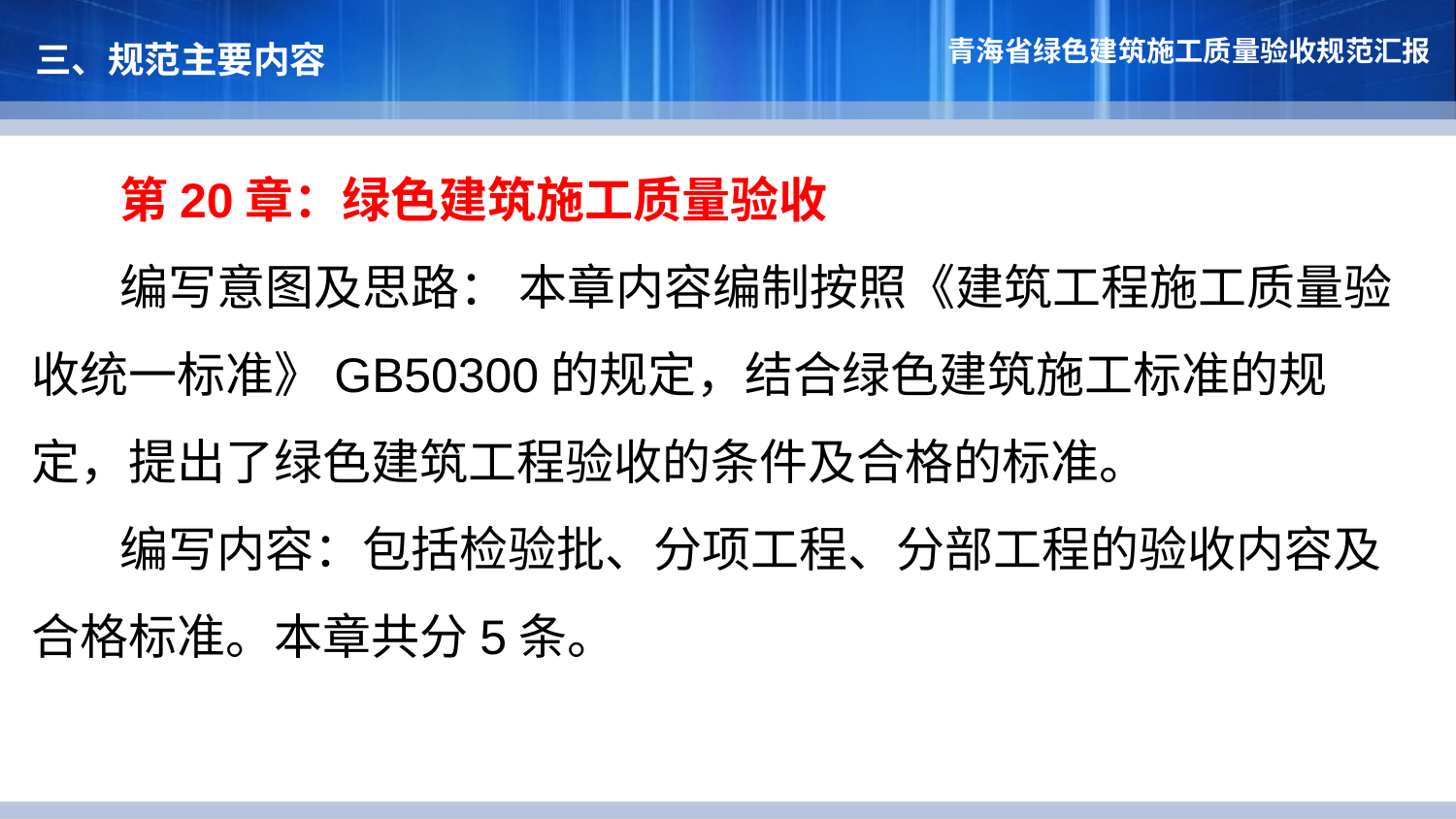

三、规范主要内容
       第20章：绿色建筑施工质量验收
       编写意图及思路： 本章内容编制按照《建筑工程施工质量验收统一标准》GB50300的规定，结合绿色建筑施工标准的规定，提出了绿色建筑工程验收的条件及合格的标准。
       编写内容：包括检验批、分项工程、分部工程的验收内容及合格标准。本章共分5条。